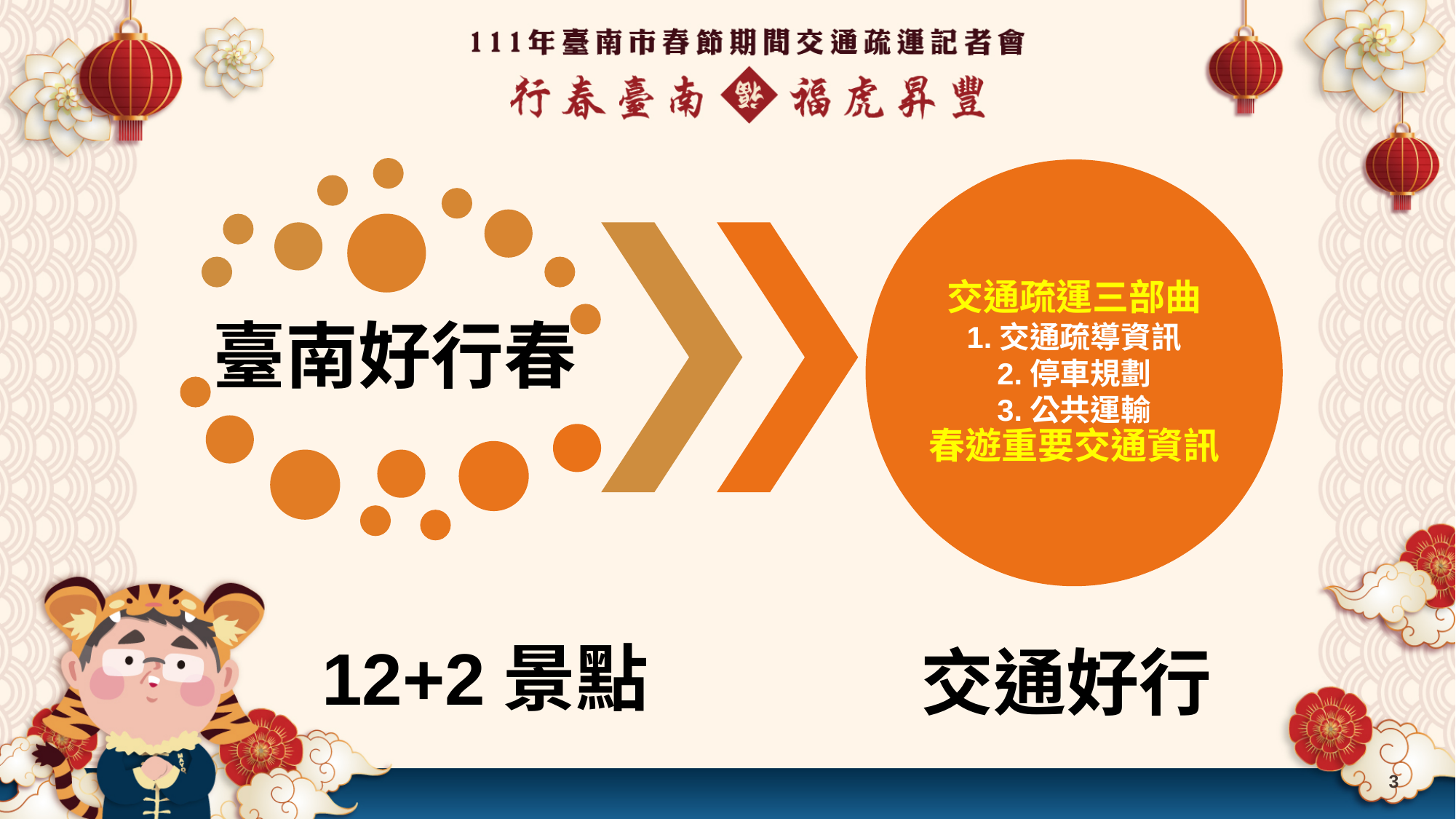

臺南好行春
12+2景點
交通疏運三部曲
1.交通疏導資訊
2.停車規劃
3.公共運輸
春遊重要交通資訊
交通好行
3